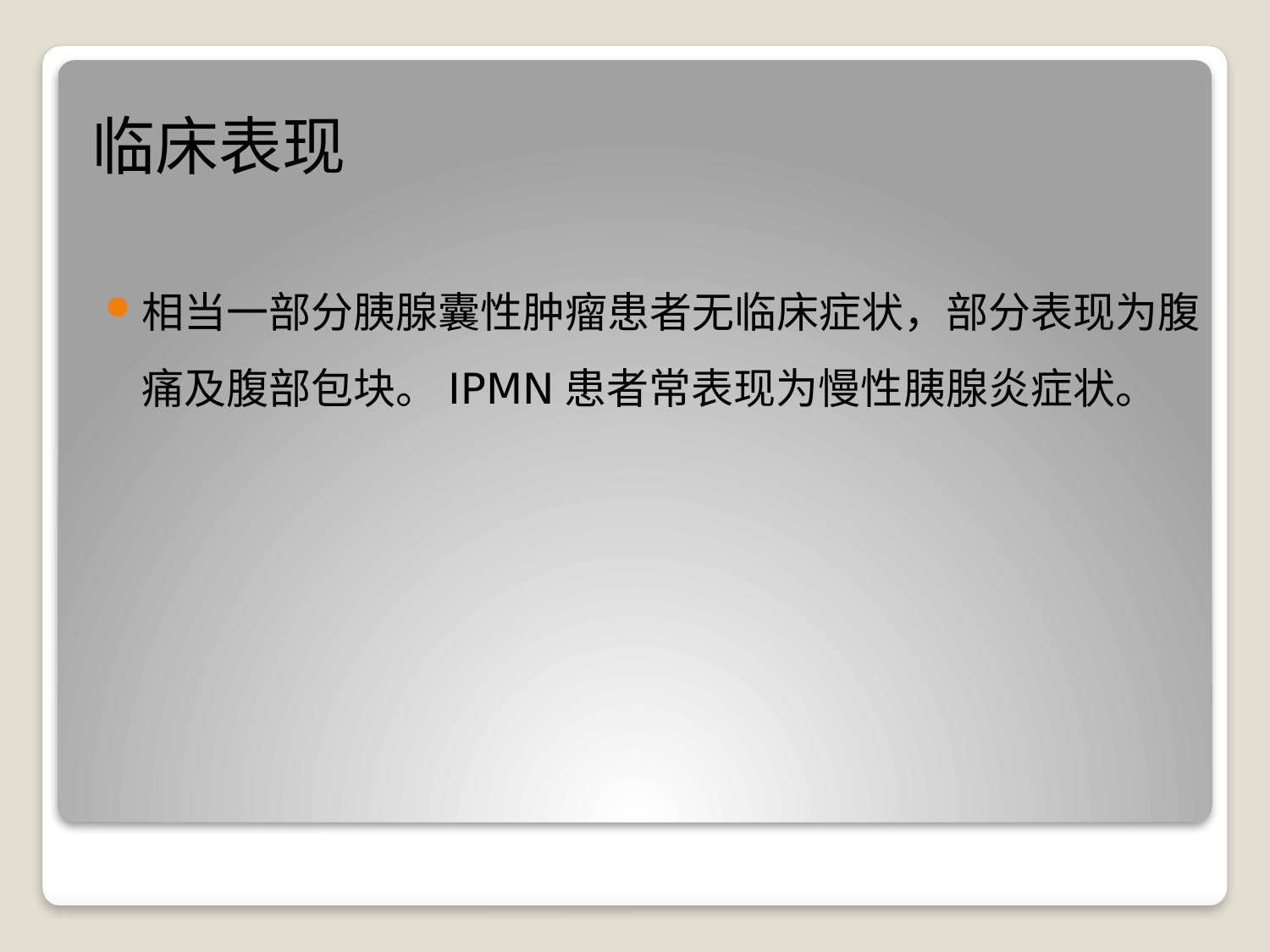

# 临床表现
相当一部分胰腺囊性肿瘤患者无临床症状，部分表现为腹痛及腹部包块。IPMN患者常表现为慢性胰腺炎症状。